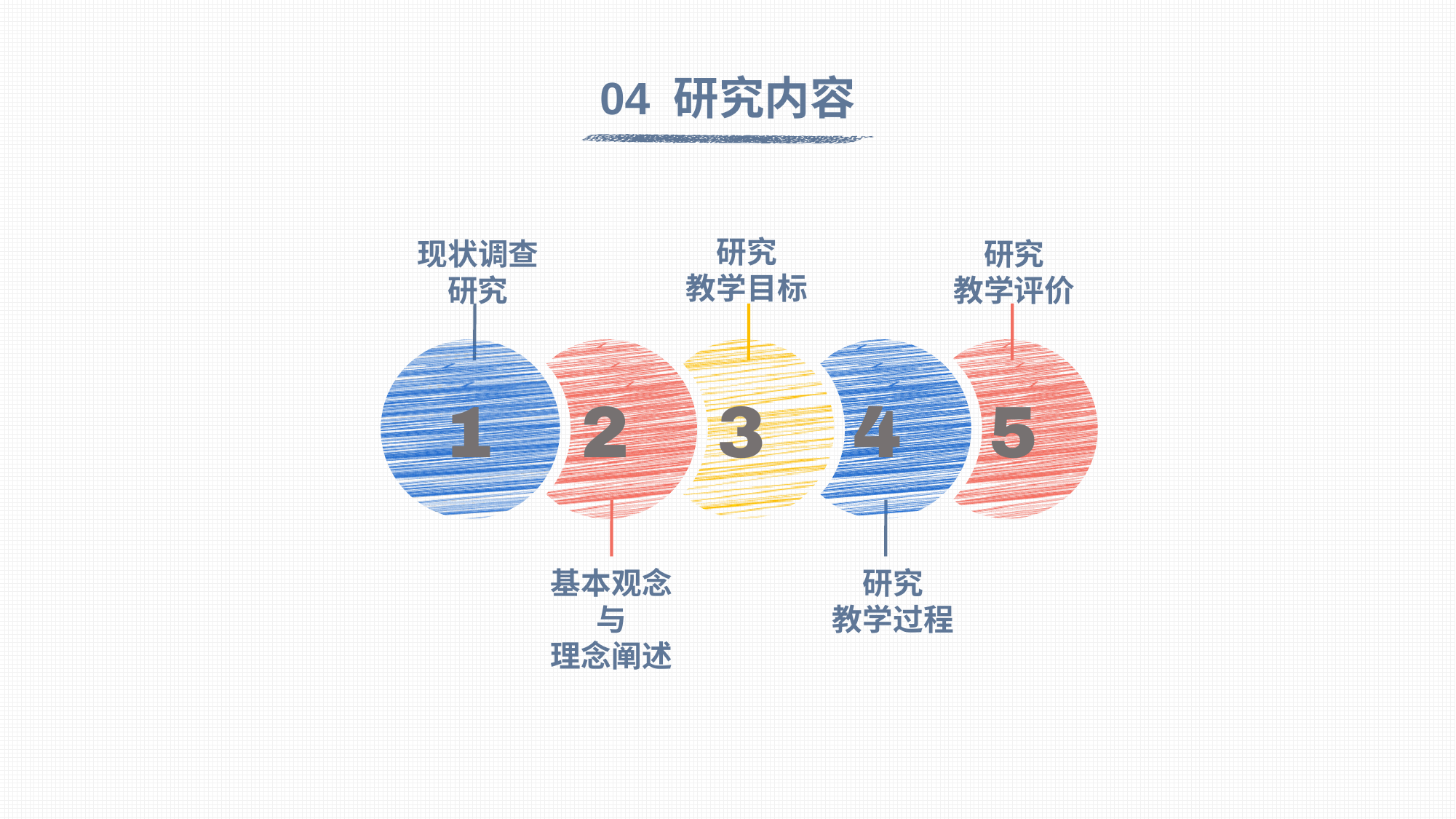

04 研究内容

研究
教学目标
研究
教学评价
现状调查研究

1
2
3
4
5
基本观念与
理念阐述
研究
教学过程